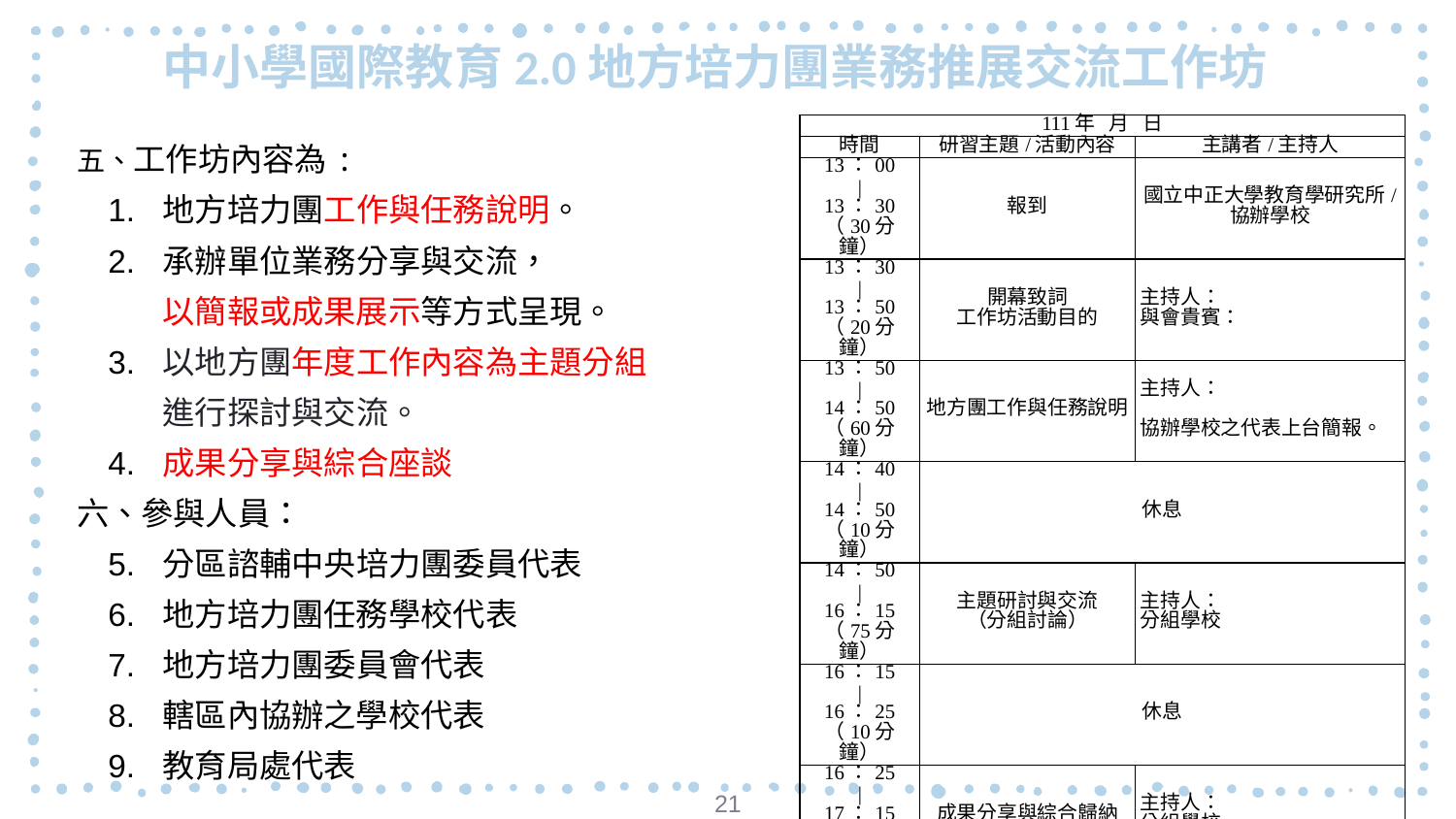

# 中小學國際教育2.0地方培力團業務推展交流工作坊
| 111年 月 日 |  |  |
| --- | --- | --- |
| 時間 | 研習主題/活動內容 | 主講者/主持人 |
| 13：00 | 13：30 （30分鐘） | 報到 | 國立中正大學教育學研究所/ 協辦學校 |
| 13：30 | 13：50 （20分鐘） | 開幕致詞 工作坊活動目的 | 主持人： 與會貴賓： |
| 13：50 | 14：50 （60分鐘） | 地方團工作與任務說明 | 主持人：   協辦學校之代表上台簡報。 |
| 14：40 | 14：50 （10分鐘） | 休息 |  |
| 14：50 | 16：15 （75分鐘） | 主題研討與交流 （分組討論） | 主持人： 分組學校 |
| 16：15 | 16：25 （10分鐘） | 休息 |  |
| 16：25 | 17：15 （50分鐘） | 成果分享與綜合歸納 | 主持人： 分組學校 |
| 17：15 | 賦歸 |  |
五、工作坊內容為:
地方培力團工作與任務說明。
承辦單位業務分享與交流，
以簡報或成果展示等方式呈現。
以地方團年度工作內容為主題分組
進行探討與交流。
成果分享與綜合座談
六、參與人員：
分區諮輔中央培力團委員代表
地方培力團任務學校代表
地方培力團委員會代表
轄區內協辦之學校代表
教育局處代表

21